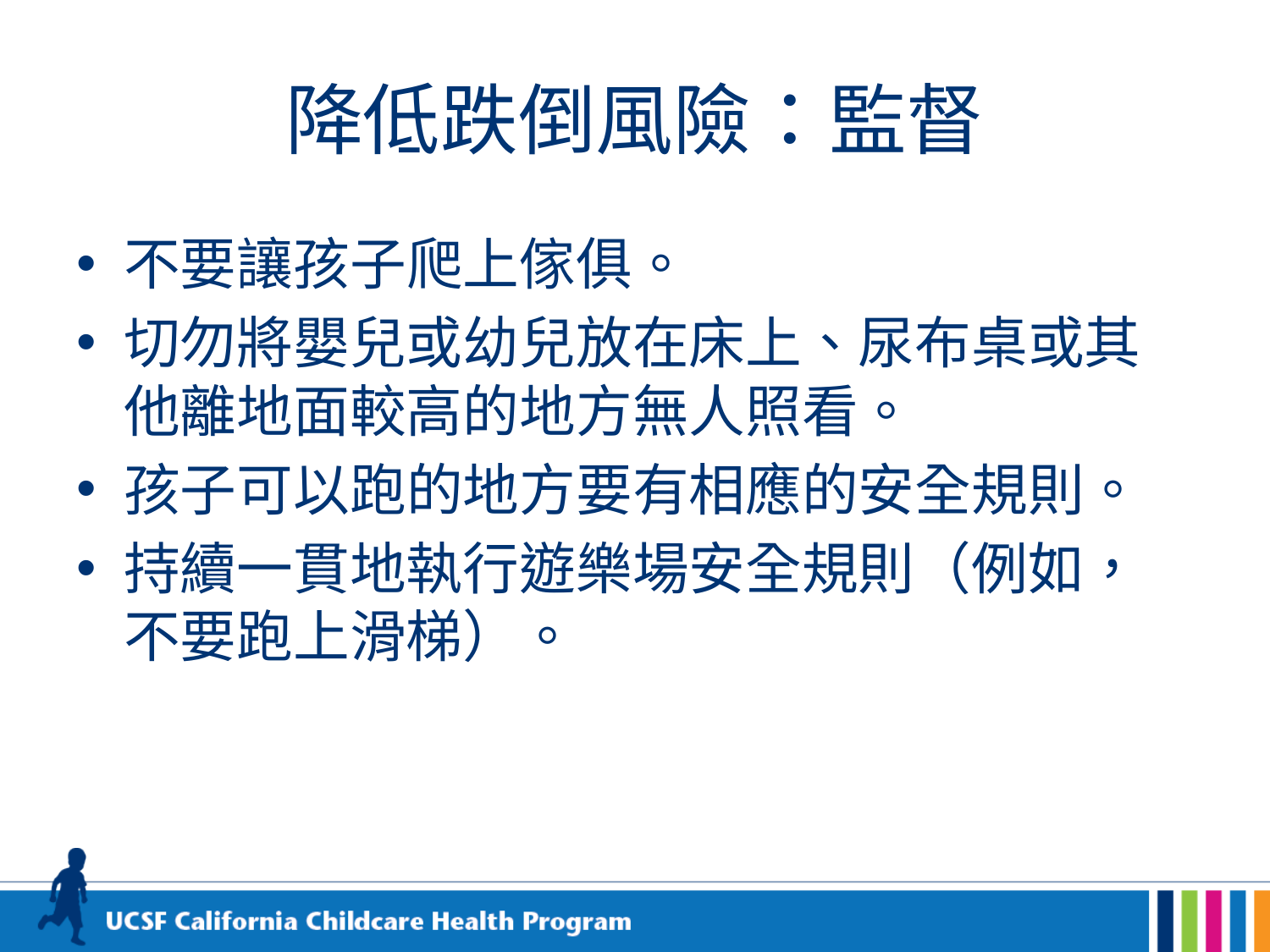

# 降低跌倒風險：監督
不要讓孩子爬上傢俱。
切勿將嬰兒或幼兒放在床上、尿布桌或其他離地面較高的地方無人照看。
孩子可以跑的地方要有相應的安全規則。
持續一貫地執行遊樂場安全規則（例如，不要跑上滑梯）。